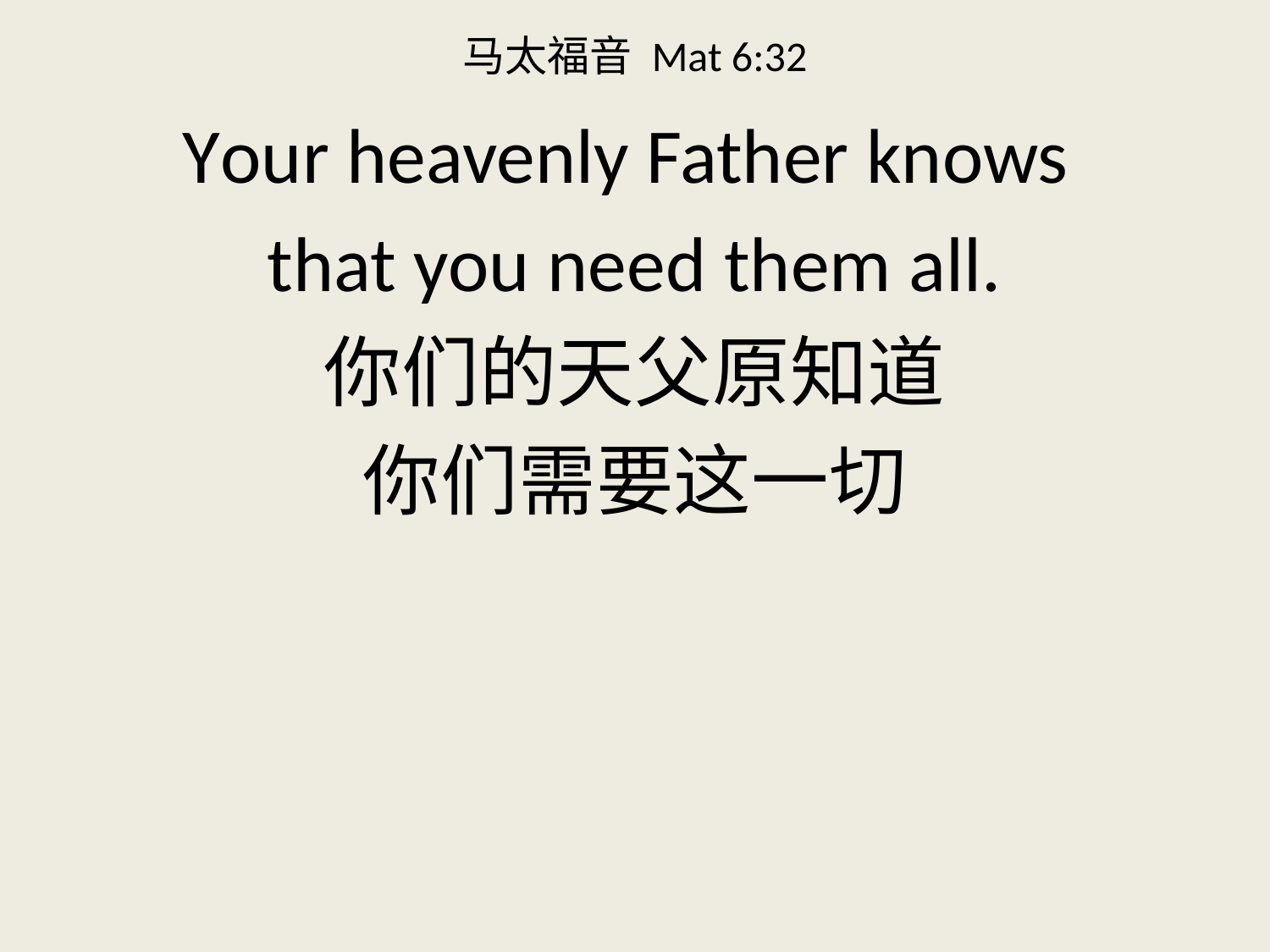

# 马太福音 Mat 6:32
Your heavenly Father knows
that you need them all.
你们的天父原知道
你们需要这一切